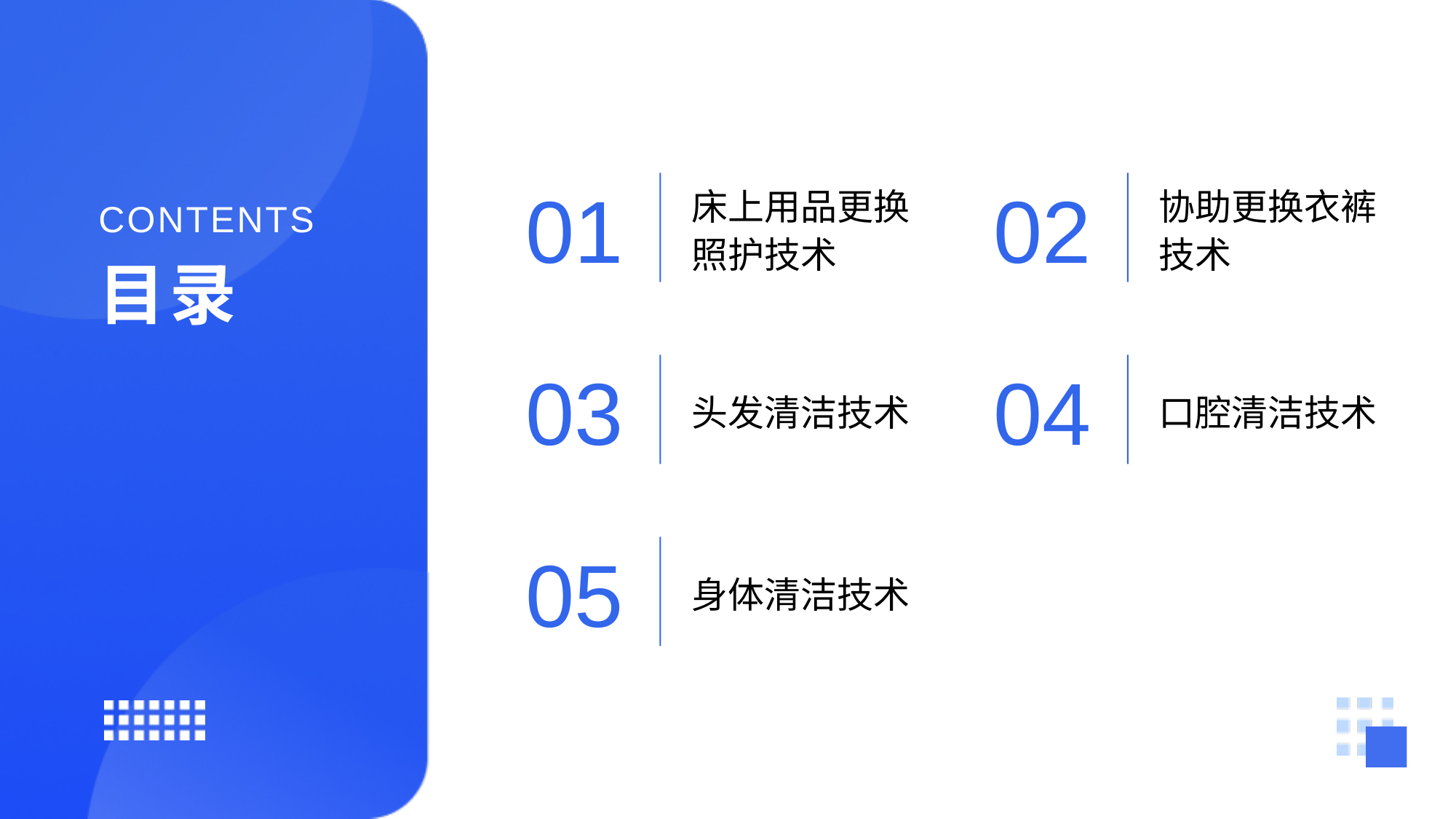

01
02

床上用品更换照护技术

协助更换衣裤技术
03
04

头发清洁技术

口腔清洁技术
05

身体清洁技术
CONTENTS
目录